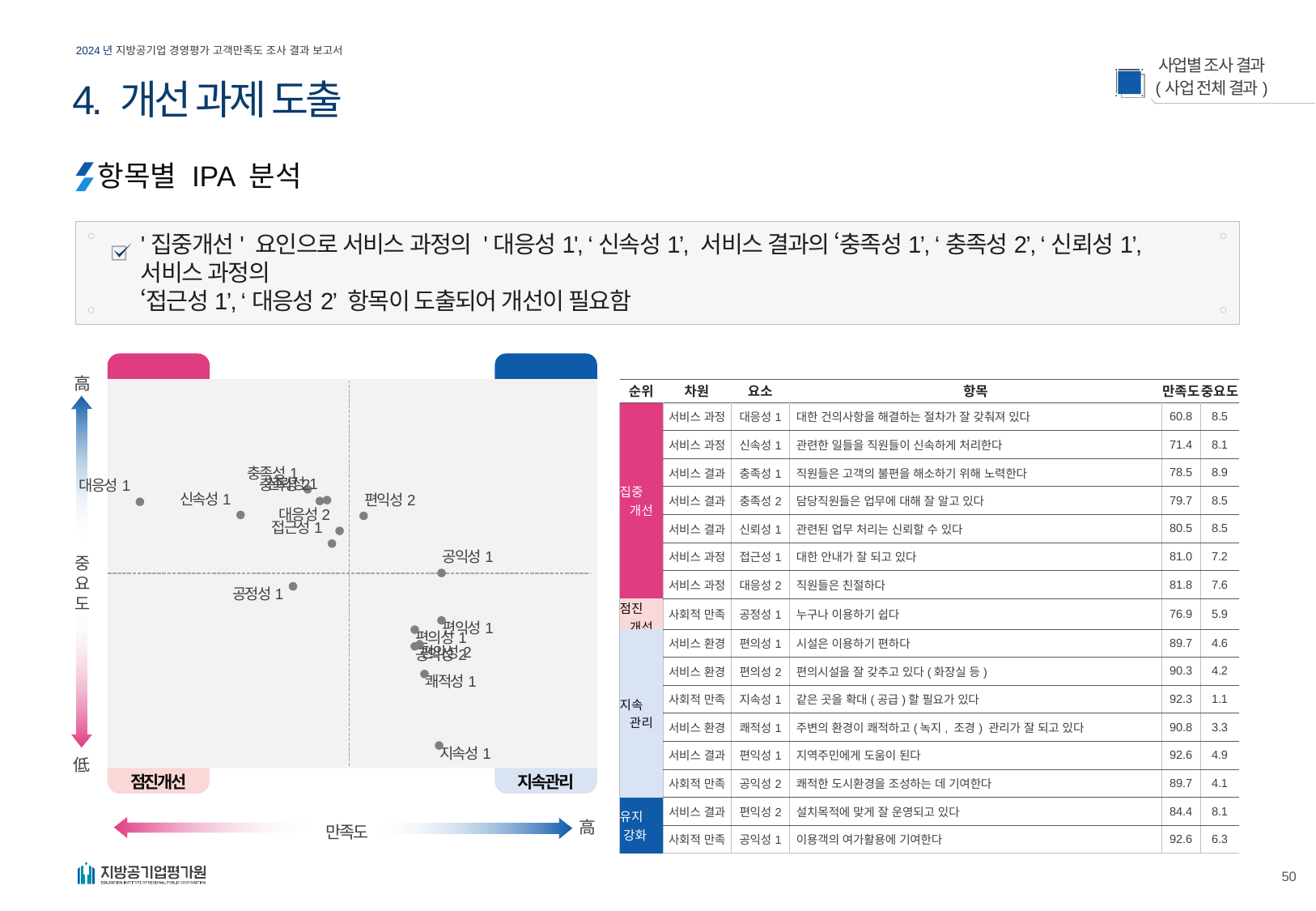

4. 개선 과제 도출
항목별 IPA 분석

'집중개선' 요인으로 서비스 과정의 '대응성1', ‘신속성1’, 서비스 결과의 ‘충족성1’, ‘충족성2’, ‘신뢰성1’, 서비스 과정의
‘접근성1’, ‘대응성2’ 항목이 도출되어 개선이 필요함

집중개선
유지강화
高

### Chart

| Category |  |
|---|---|

중
요
도

低
점진개선
지속관리
高
만족도

| 순위 | 차원 | 요소 | 항목 | 만족도 | 중요도 |
| --- | --- | --- | --- | --- | --- |
| 집중 개선 | 서비스 과정 | 대응성1 | 대한 건의사항을 해결하는 절차가 잘 갖춰져 있다 | 60.8 | 8.5 |
|  | 서비스 과정 | 신속성1 | 관련한 일들을 직원들이 신속하게 처리한다 | 71.4 | 8.1 |
|  | 서비스 결과 | 충족성1 | 직원들은 고객의 불편을 해소하기 위해 노력한다 | 78.5 | 8.9 |
|  | 서비스 결과 | 충족성2 | 담당직원들은 업무에 대해 잘 알고 있다 | 79.7 | 8.5 |
|  | 서비스 결과 | 신뢰성1 | 관련된 업무 처리는 신뢰할 수 있다 | 80.5 | 8.5 |
|  | 서비스 과정 | 접근성1 | 대한 안내가 잘 되고 있다 | 81.0 | 7.2 |
|  | 서비스 과정 | 대응성2 | 직원들은 친절하다 | 81.8 | 7.6 |
| 점진 개선 | 사회적 만족 | 공정성1 | 누구나 이용하기 쉽다 | 76.9 | 5.9 |
| 지속 관리 | 서비스 환경 | 편의성1 | 시설은 이용하기 편하다 | 89.7 | 4.6 |
|  | 서비스 환경 | 편의성2 | 편의시설을 잘 갖추고 있다(화장실 등) | 90.3 | 4.2 |
|  | 사회적 만족 | 지속성1 | 같은 곳을 확대(공급)할 필요가 있다 | 92.3 | 1.1 |
|  | 서비스 환경 | 쾌적성1 | 주변의 환경이 쾌적하고(녹지, 조경) 관리가 잘 되고 있다 | 90.8 | 3.3 |
|  | 서비스 결과 | 편익성1 | 지역주민에게 도움이 된다 | 92.6 | 4.9 |
|  | 사회적 만족 | 공익성2 | 쾌적한 도시환경을 조성하는 데 기여한다 | 89.7 | 4.1 |
| 유지 강화 | 서비스 결과 | 편익성2 | 설치목적에 맞게 잘 운영되고 있다 | 84.4 | 8.1 |
|  | 사회적 만족 | 공익성1 | 이용객의 여가활용에 기여한다 | 92.6 | 6.3 |
충족성1
신뢰성1
충족성2
대응성1
신속성1
편익성2

대응성2

접근성1

공익성1

공정성1

편익성1

편의성1

편의성2
공익성2

쾌적성1

지속성1